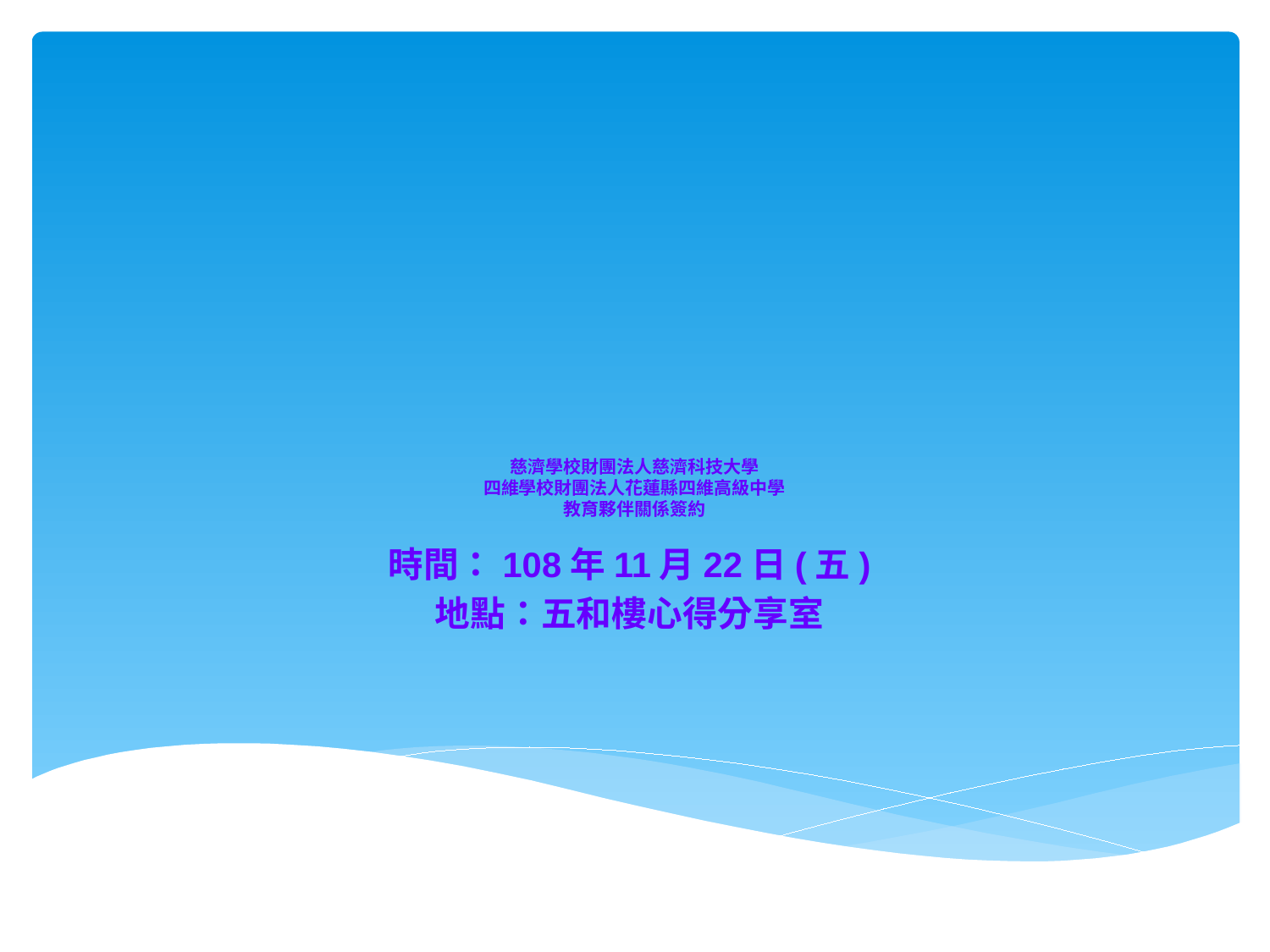

# 慈濟學校財團法人慈濟科技大學 四維學校財團法人花蓮縣四維高級中學 教育夥伴關係簽約
時間：108年11月22日(五)
地點：五和樓心得分享室